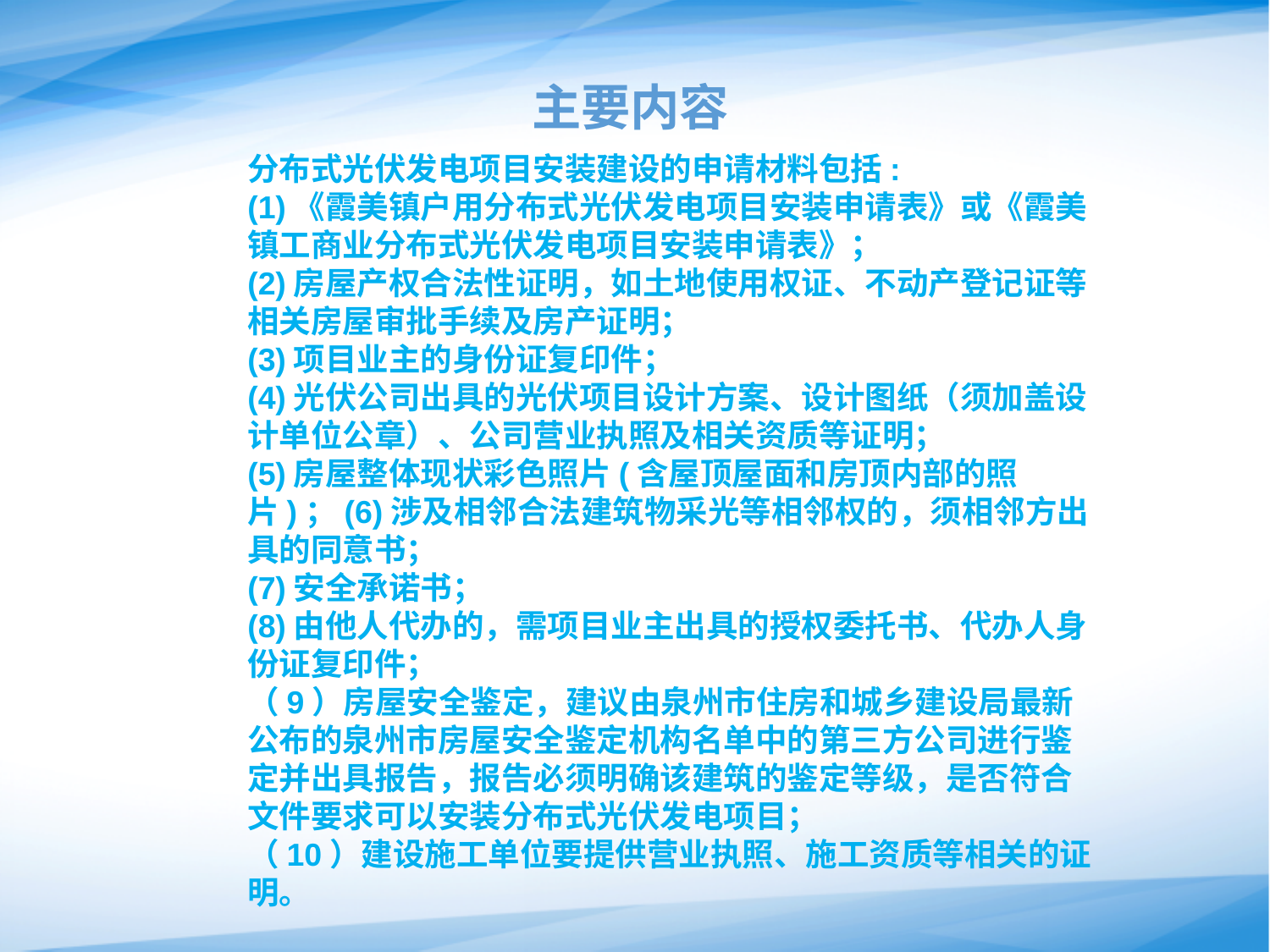

# 主要内容
分布式光伏发电项目安装建设的申请材料包括:
(1)《霞美镇户用分布式光伏发电项目安装申请表》或《霞美镇工商业分布式光伏发电项目安装申请表》；
(2)房屋产权合法性证明，如土地使用权证、不动产登记证等相关房屋审批手续及房产证明；
(3)项目业主的身份证复印件；
(4)光伏公司出具的光伏项目设计方案、设计图纸（须加盖设计单位公章）、公司营业执照及相关资质等证明；
(5)房屋整体现状彩色照片(含屋顶屋面和房顶内部的照片)；(6)涉及相邻合法建筑物采光等相邻权的，须相邻方出具的同意书；
(7)安全承诺书；
(8)由他人代办的，需项目业主出具的授权委托书、代办人身份证复印件；
（9）房屋安全鉴定，建议由泉州市住房和城乡建设局最新公布的泉州市房屋安全鉴定机构名单中的第三方公司进行鉴定并出具报告，报告必须明确该建筑的鉴定等级，是否符合文件要求可以安装分布式光伏发电项目；
（10）建设施工单位要提供营业执照、施工资质等相关的证明。